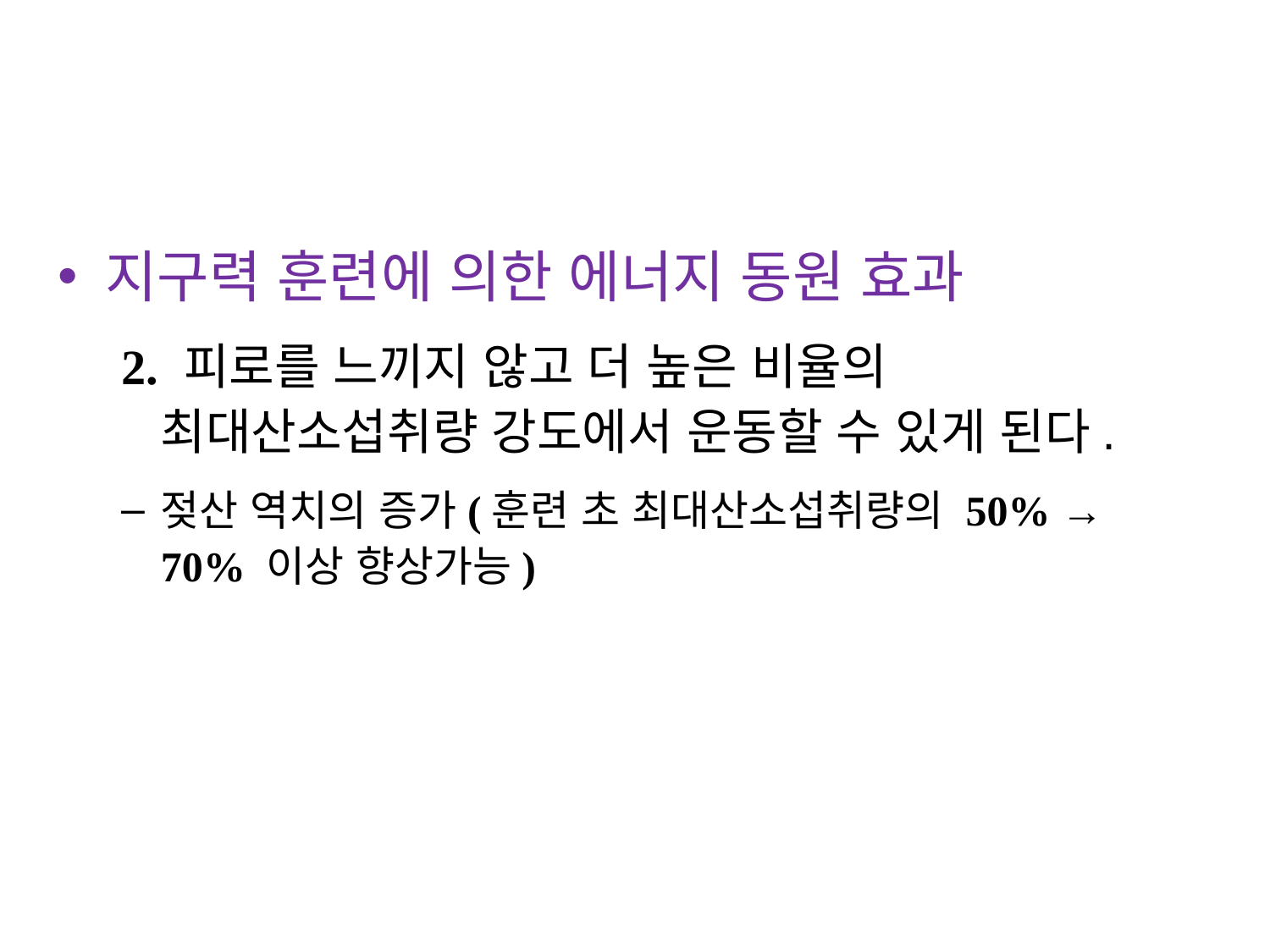

지구력 훈련에 의한 에너지 동원 효과
2. 피로를 느끼지 않고 더 높은 비율의 최대산소섭취량 강도에서 운동할 수 있게 된다.
젖산 역치의 증가(훈련 초 최대산소섭취량의 50% → 70% 이상 향상가능)